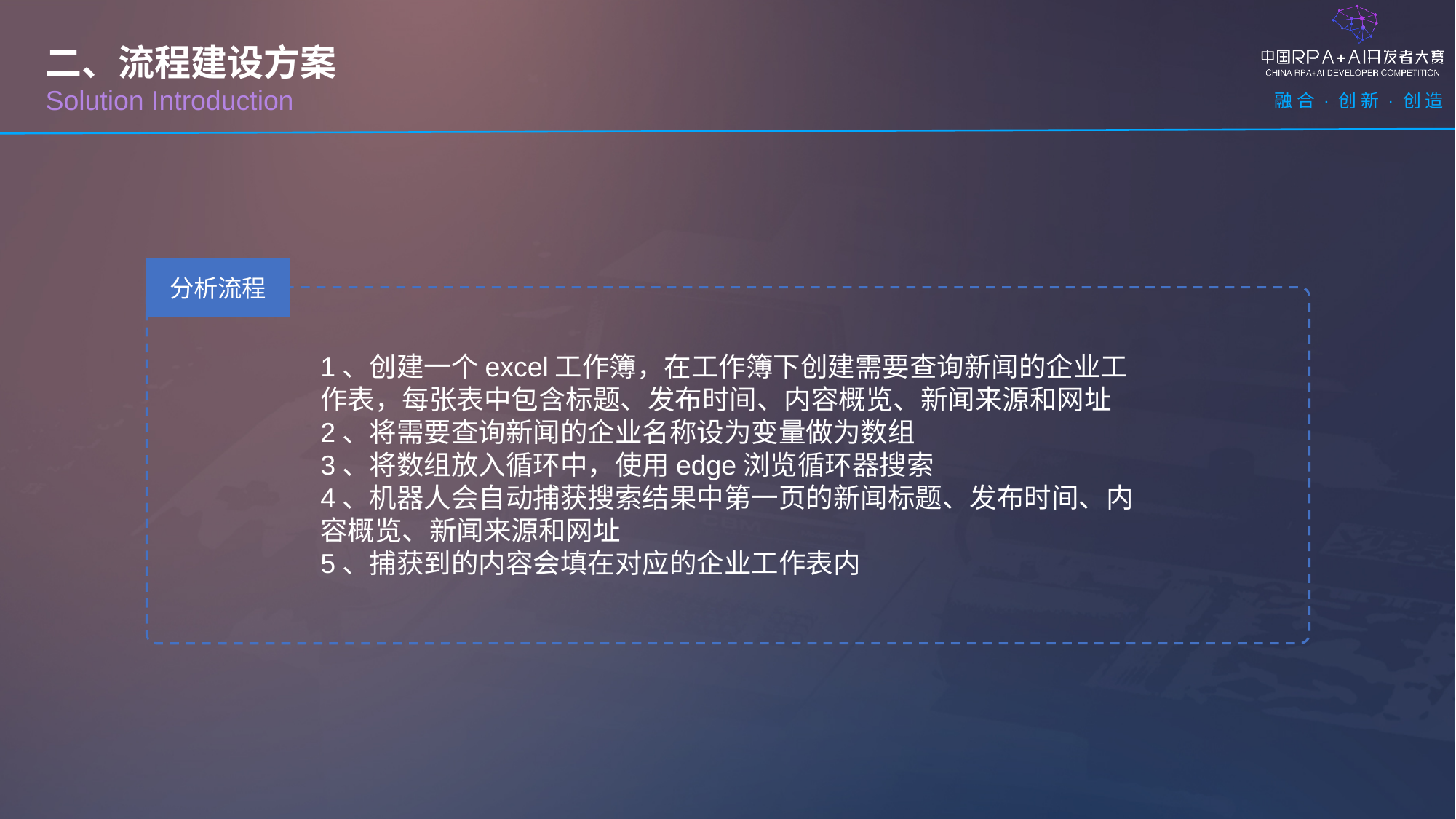

二、流程建设方案
Solution Introduction

分析流程

1、创建一个excel工作簿，在工作簿下创建需要查询新闻的企业工作表，每张表中包含标题、发布时间、内容概览、新闻来源和网址
2、将需要查询新闻的企业名称设为变量做为数组
3、将数组放入循环中，使用edge浏览循环器搜索
4、机器人会自动捕获搜索结果中第一页的新闻标题、发布时间、内容概览、新闻来源和网址
5、捕获到的内容会填在对应的企业工作表内